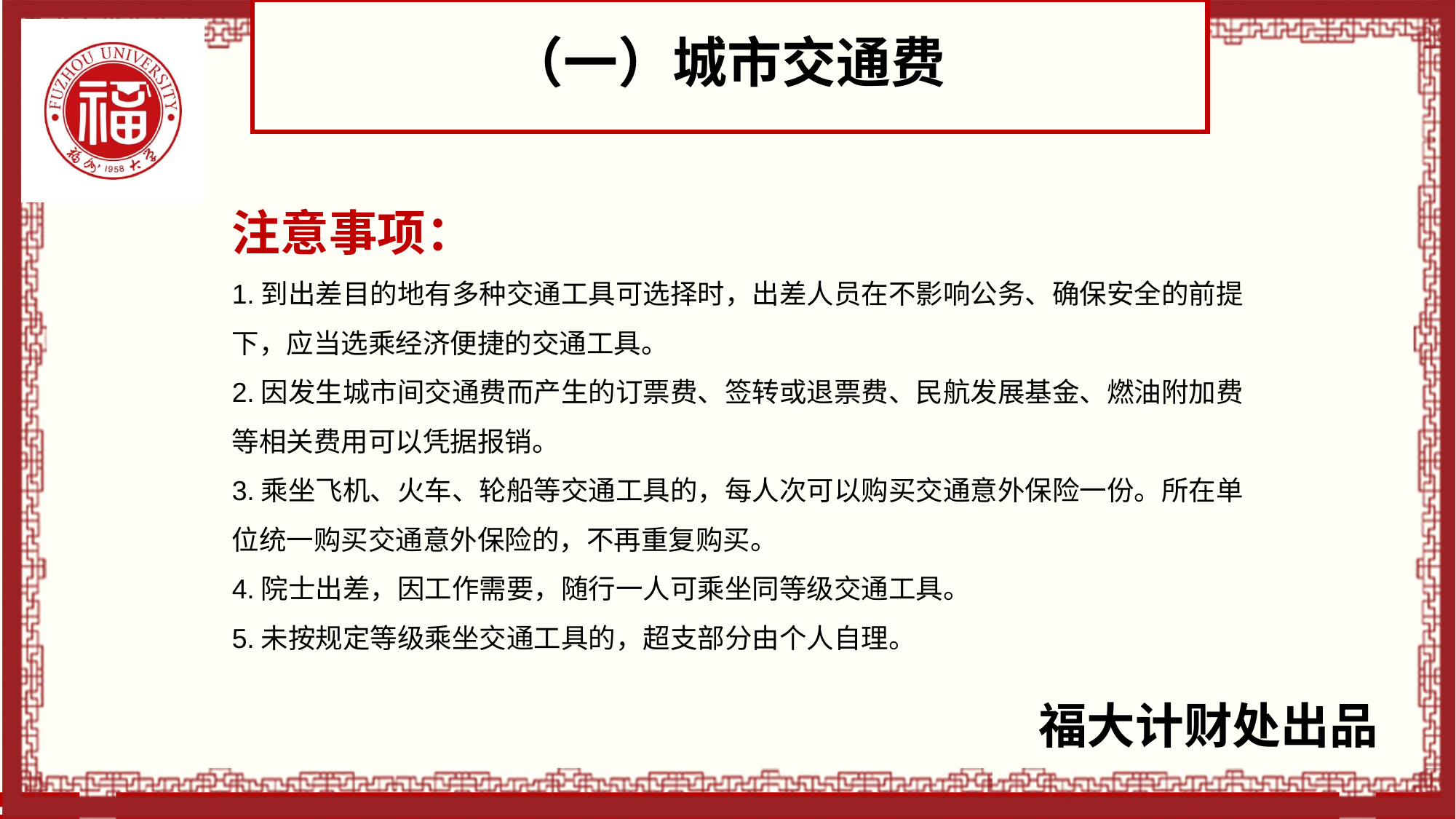

（一）城市交通费
注意事项：
1.到出差目的地有多种交通工具可选择时，出差人员在不影响公务、确保安全的前提下，应当选乘经济便捷的交通工具。
2.因发生城市间交通费而产生的订票费、签转或退票费、民航发展基金、燃油附加费等相关费用可以凭据报销。
3.乘坐飞机、火车、轮船等交通工具的，每人次可以购买交通意外保险一份。所在单位统一购买交通意外保险的，不再重复购买。
4.院士出差，因工作需要，随行一人可乘坐同等级交通工具。
5.未按规定等级乘坐交通工具的，超支部分由个人自理。
6